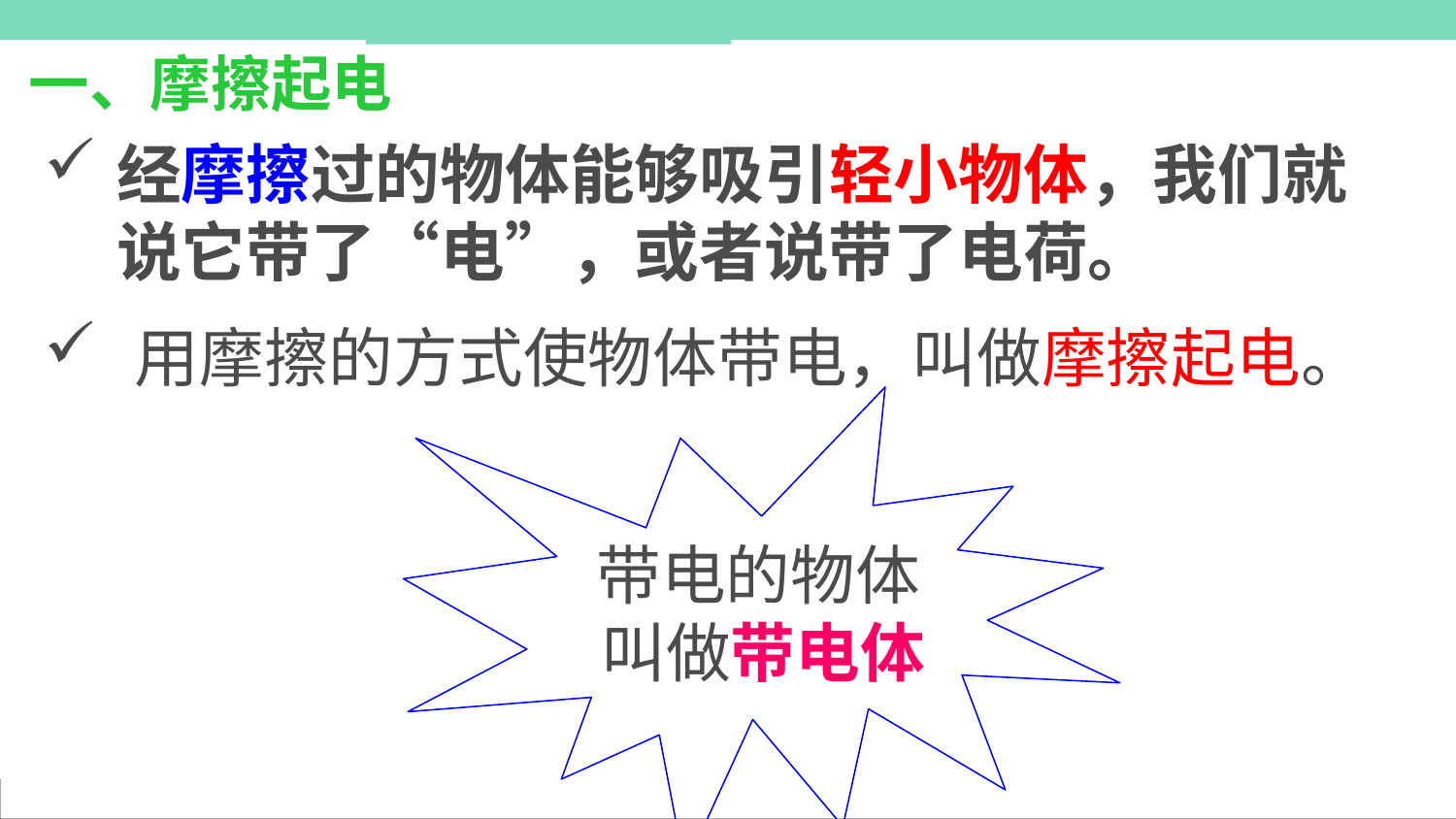

# 一、摩擦起电
经摩擦过的物体能够吸引轻小物体，我们就说它带了“电”，或者说带了电荷。
用摩擦的方式使物体带电，叫做摩擦起电。
 带电的物体
 叫做带电体